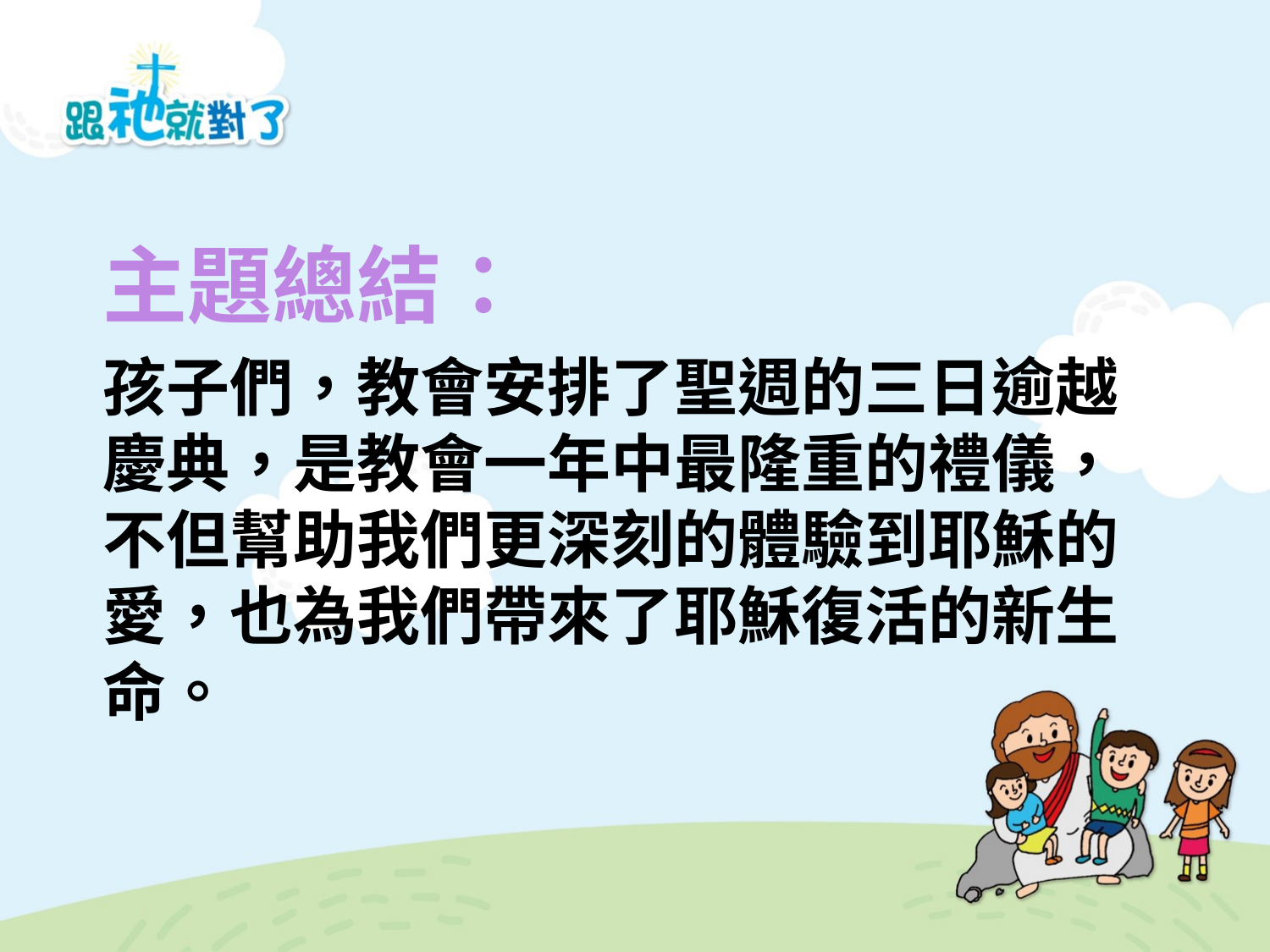

主題總結：
孩子們，教會安排了聖週的三日逾越慶典，是教會一年中最隆重的禮儀，不但幫助我們更深刻的體驗到耶穌的愛，也為我們帶來了耶穌復活的新生命。